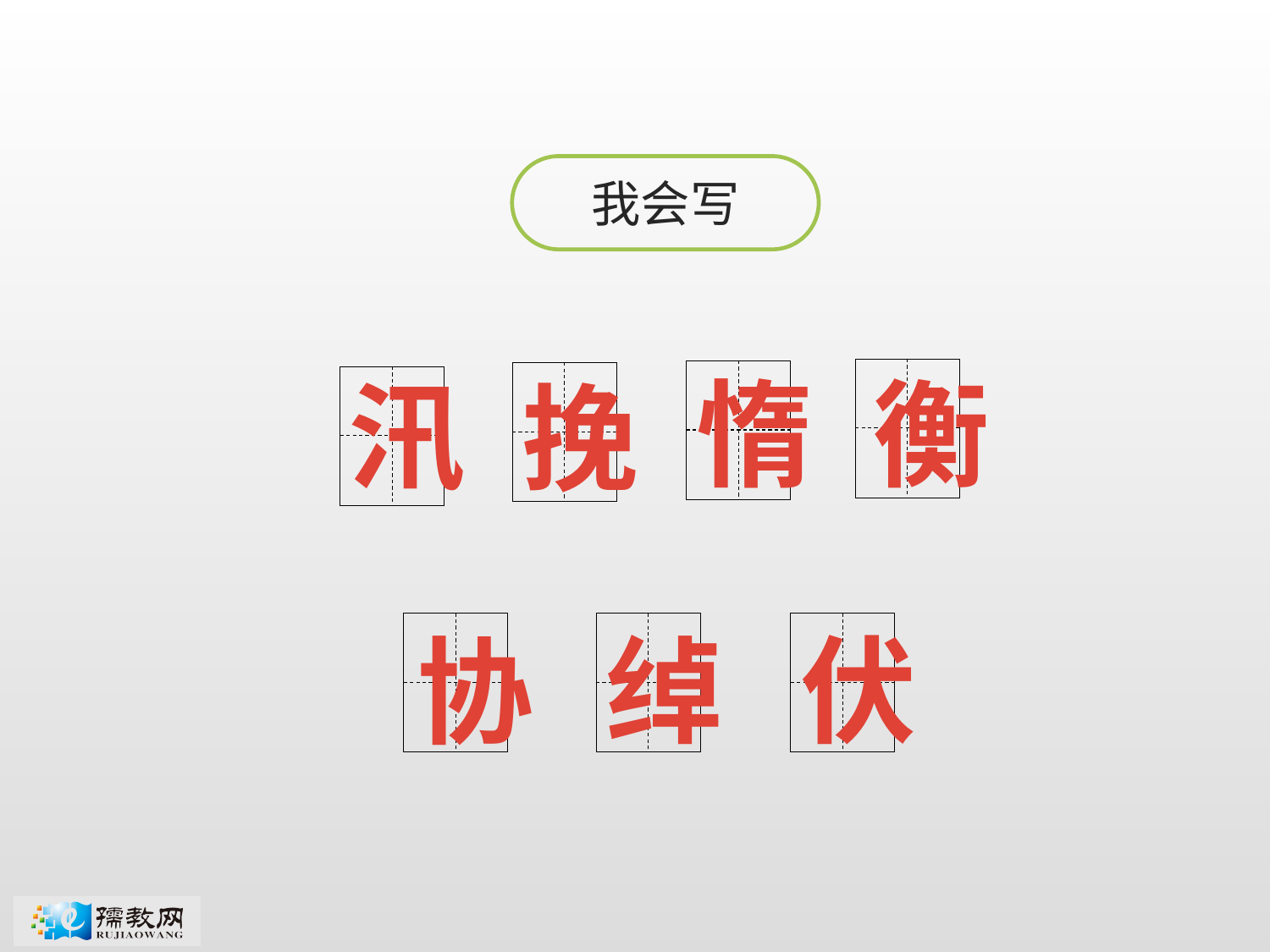

我会写
惰
衡

汛
挽

伏
绰

协